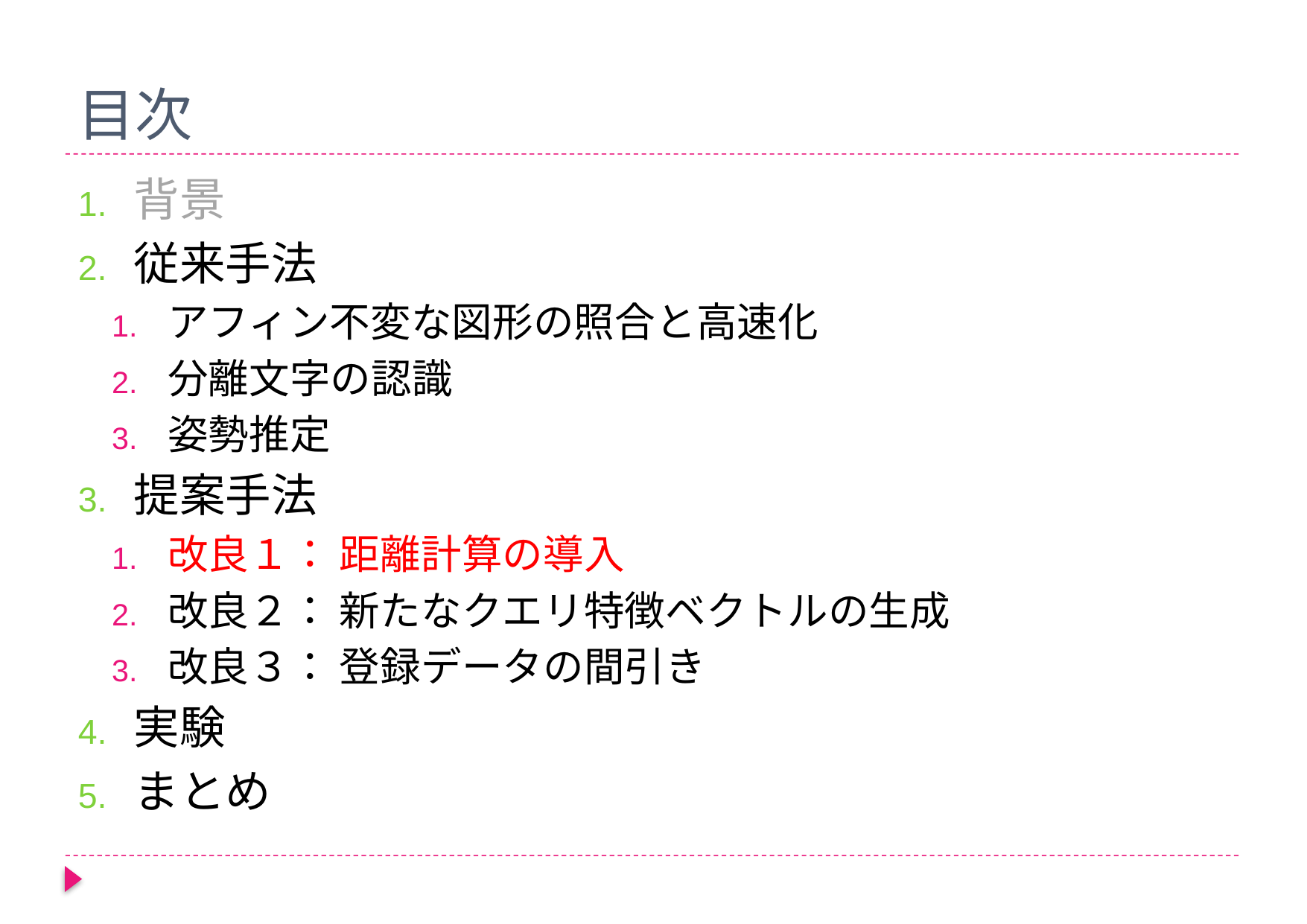

# 目次
背景
従来手法
アフィン不変な図形の照合と高速化
分離文字の認識
姿勢推定
提案手法
改良１： 距離計算の導入
改良２： 新たなクエリ特徴ベクトルの生成
改良３： 登録データの間引き
実験
まとめ